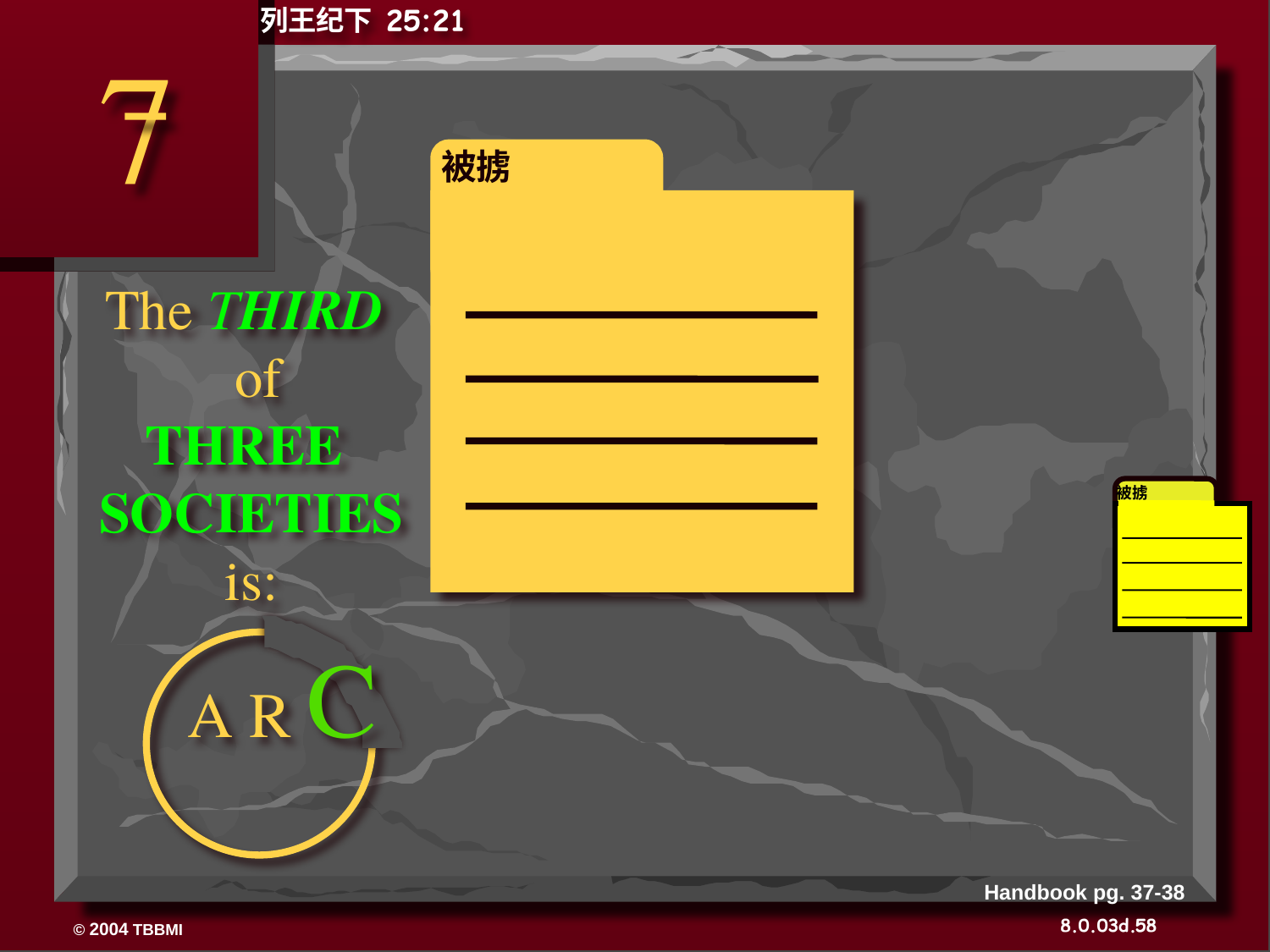

列王纪下 25:21

7

被掳

The THIRD
 of
THREE
SOCIETIES
is:

A R C

ARC

被掳

Handbook pg. 37-38
58